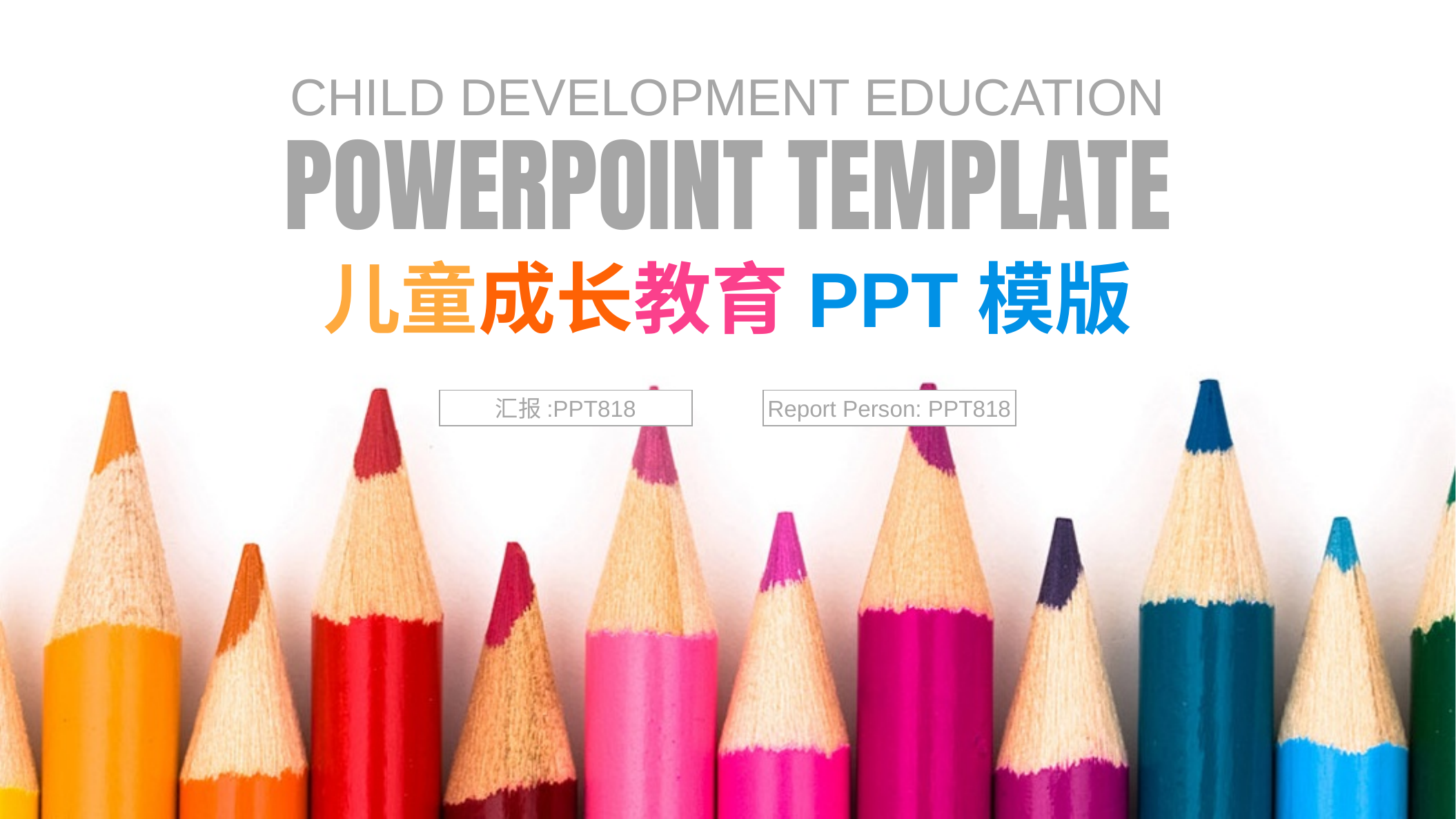

Child development education powerpoint template
儿童成长教育PPT模版
Report Person: PPT818
汇报:PPT818